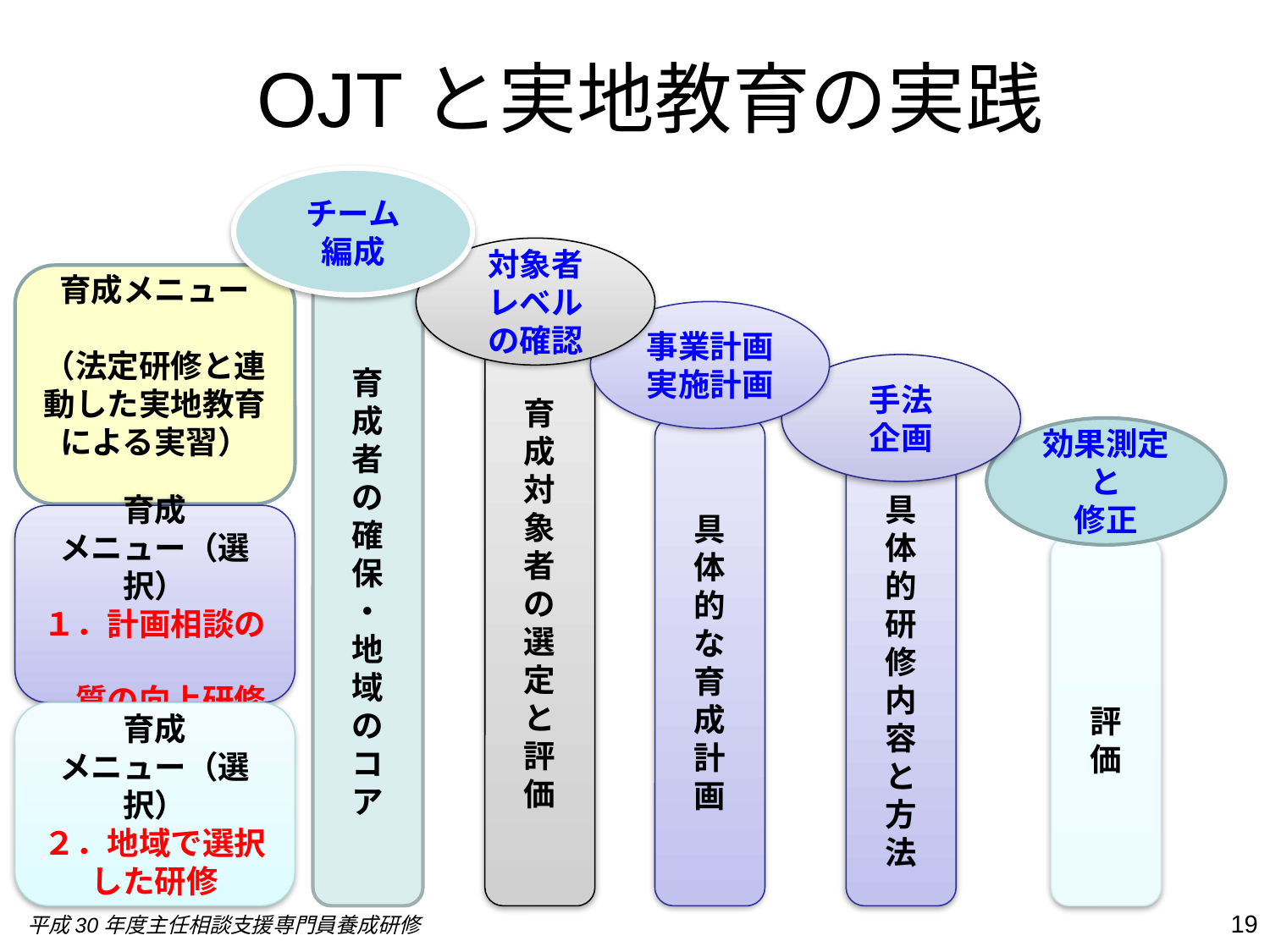

# OJTと実地教育の実践
チーム
編成
対象者
レベル
の確認
育成メニュー

（法定研修と連動した実地教育による実習）

育
成
者
の
確
保
・
地
域
の
コ
ア
育
成
対
象
者
の
選
定
と
評
価
事業計画
実施計画
手法
企画
具
体
的
な
育
成
計
画
効果測定と
修正
具
体
的
研
修
内
容
と
方
法
育成
メニュー（選択）
１．計画相談の
　質の向上研修

評
価

育成
メニュー（選択）
２．地域で選択した研修
19
平成30年度主任相談支援専門員養成研修